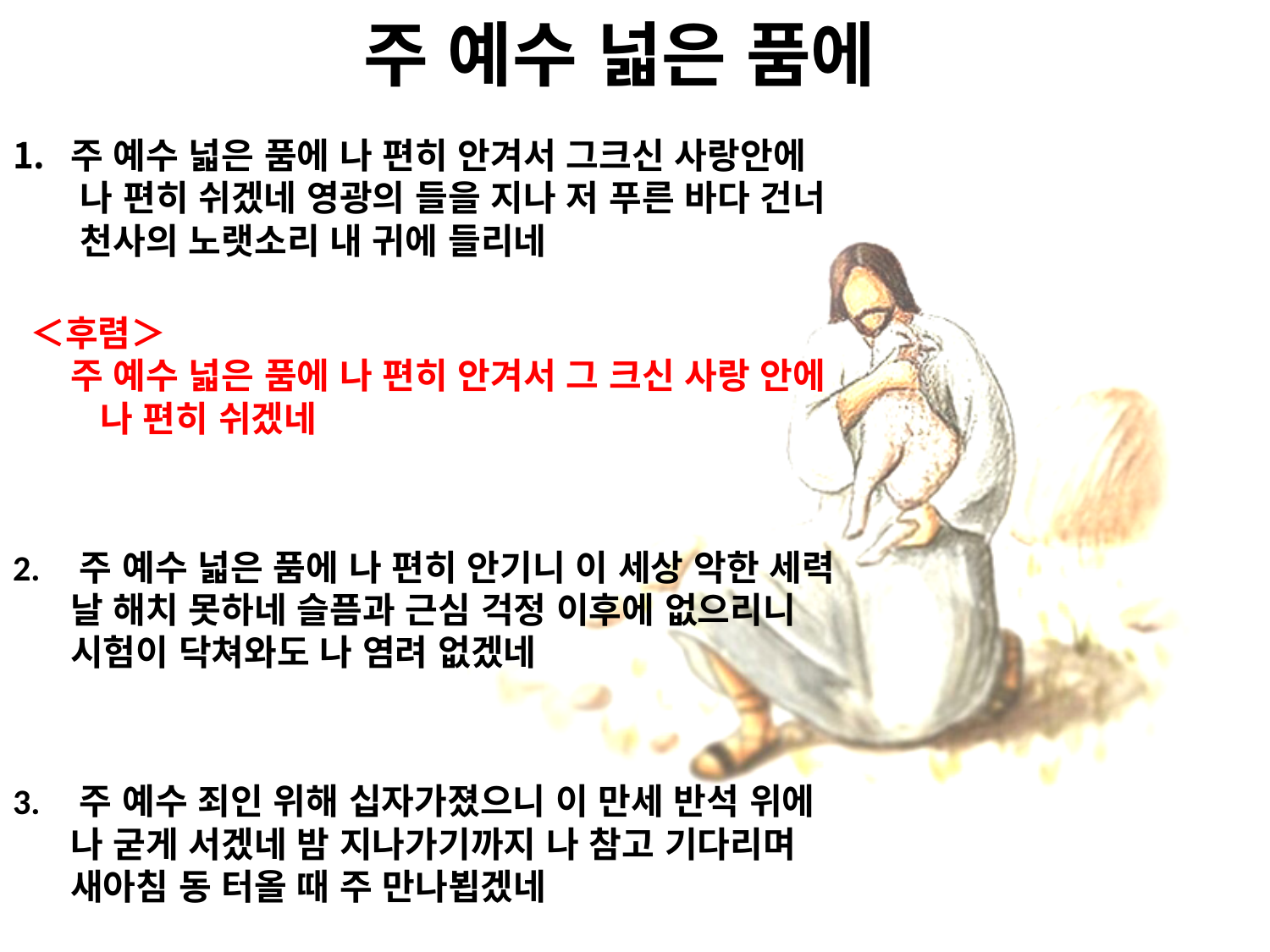

# 주 예수 넓은 품에
주 예수 넓은 품에 나 편히 안겨서 그크신 사랑안에
 나 편히 쉬겠네 영광의 들을 지나 저 푸른 바다 건너
 천사의 노랫소리 내 귀에 들리네
 ＜후렴＞
주 예수 넓은 품에 나 편히 안겨서 그 크신 사랑 안에                   나 편히 쉬겠네

2.    주 예수 넓은 품에 나 편히 안기니 이 세상 악한 세력
날 해치 못하네 슬픔과 근심 걱정 이후에 없으리니
시험이 닥쳐와도 나 염려 없겠네

3.    주 예수 죄인 위해 십자가졌으니 이 만세 반석 위에
나 굳게 서겠네 밤 지나가기까지 나 참고 기다리며
새아침 동 터올 때 주 만나뵙겠네